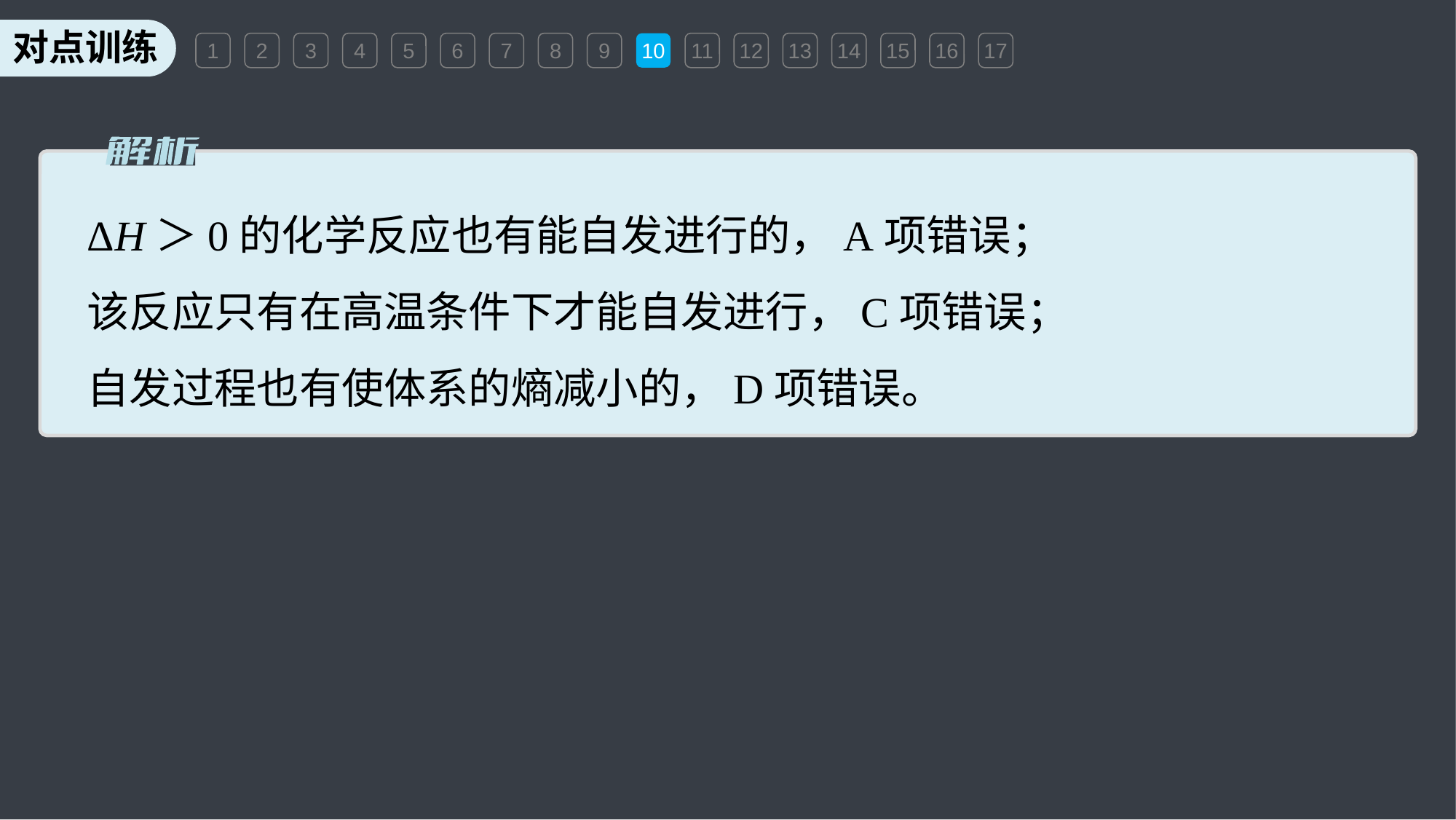

1
2
3
4
5
6
7
8
9
10
11
12
13
14
15
16
17

ΔH＞0的化学反应也有能自发进行的，A项错误；
该反应只有在高温条件下才能自发进行，C项错误；
自发过程也有使体系的熵减小的，D项错误。